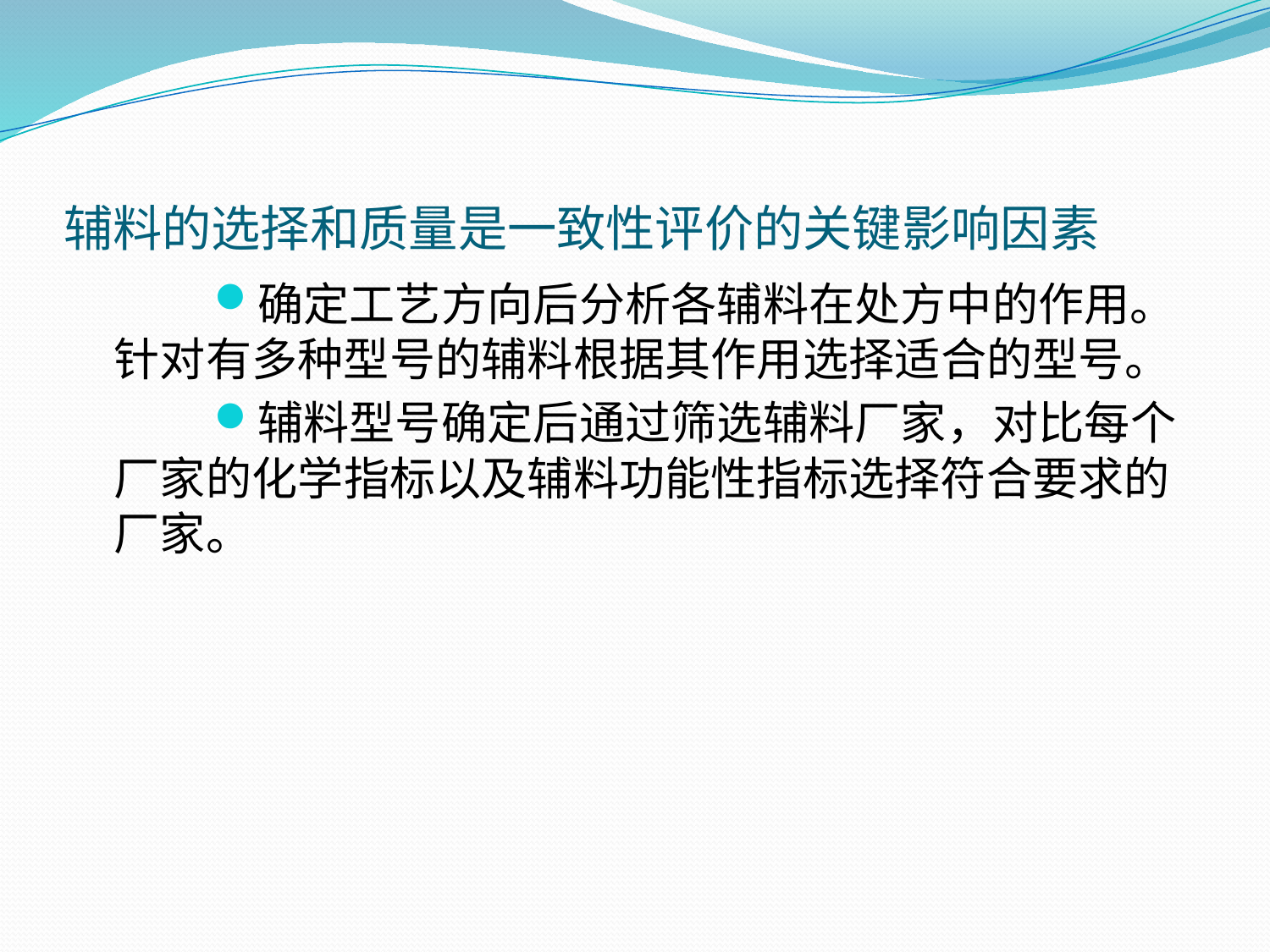

# 辅料的选择和质量是一致性评价的关键影响因素
确定工艺方向后分析各辅料在处方中的作用。针对有多种型号的辅料根据其作用选择适合的型号。
辅料型号确定后通过筛选辅料厂家，对比每个厂家的化学指标以及辅料功能性指标选择符合要求的厂家。